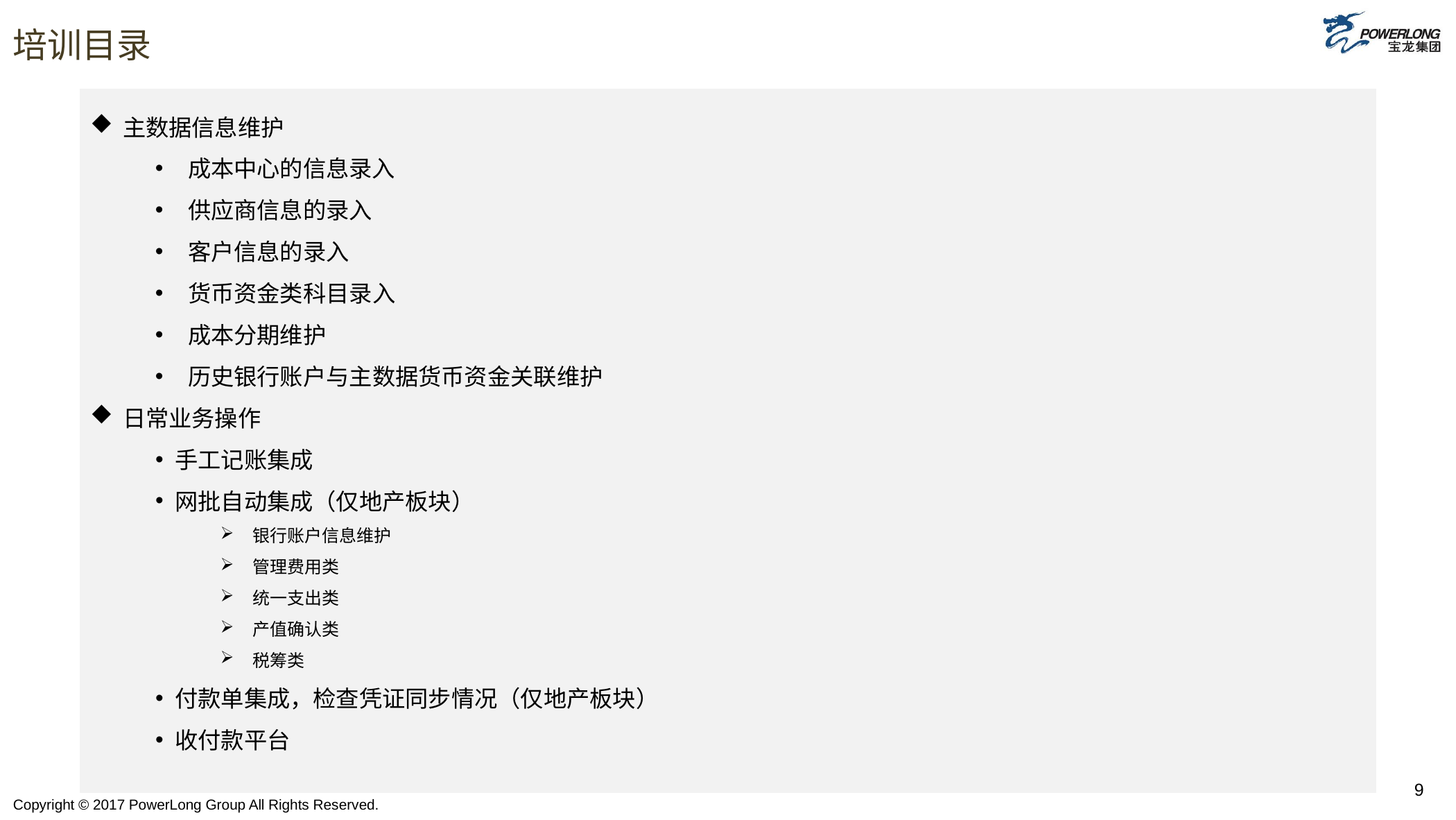

# 培训目录
主数据信息维护
成本中心的信息录入
供应商信息的录入
客户信息的录入
货币资金类科目录入
成本分期维护
历史银行账户与主数据货币资金关联维护
日常业务操作
手工记账集成
网批自动集成（仅地产板块）
银行账户信息维护
管理费用类
统一支出类
产值确认类
税筹类
付款单集成，检查凭证同步情况（仅地产板块）
收付款平台